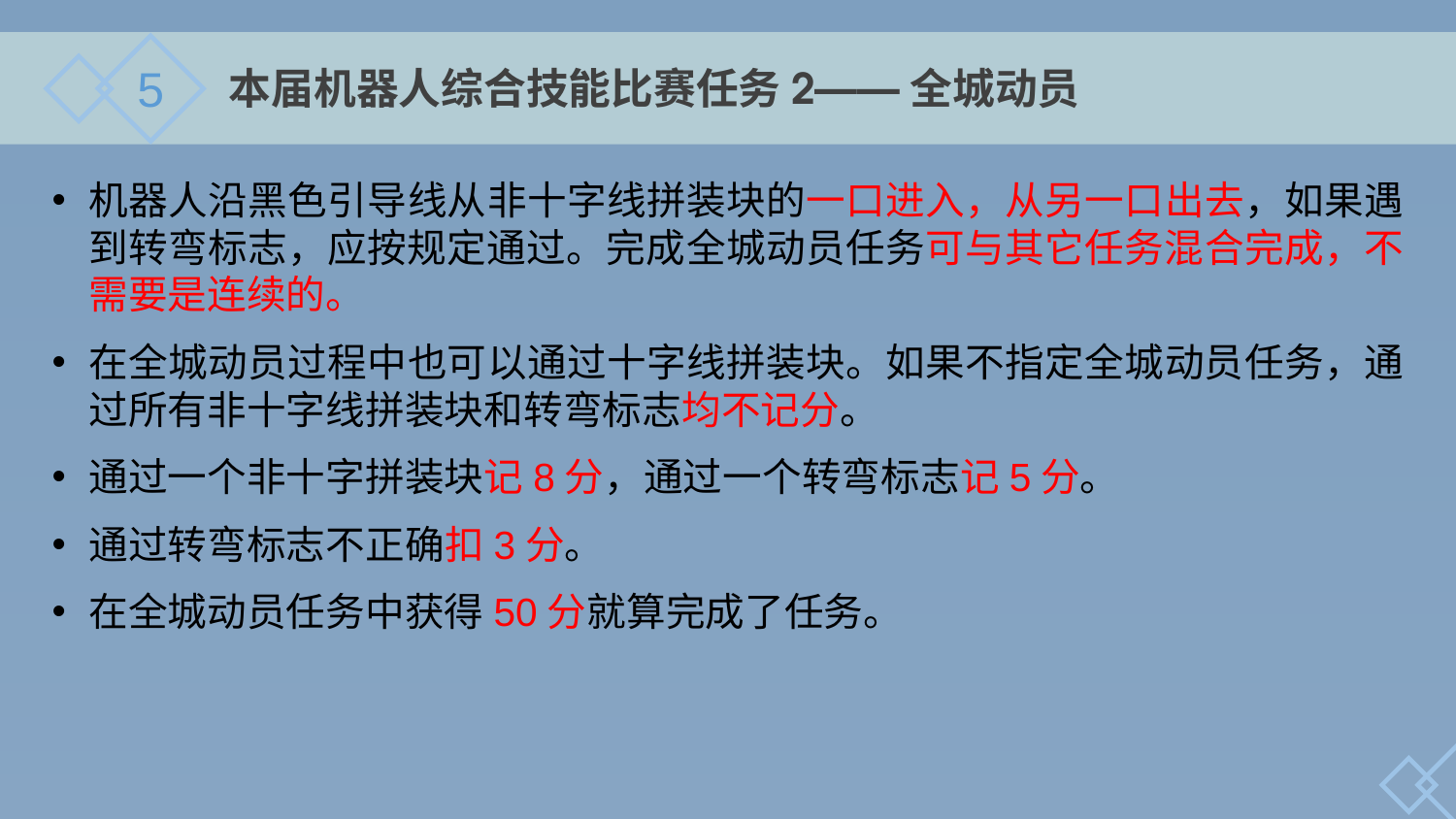

5
本届机器人综合技能比赛任务2——全城动员

机器人沿黑色引导线从非十字线拼装块的一口进入，从另一口出去，如果遇到转弯标志，应按规定通过。完成全城动员任务可与其它任务混合完成，不需要是连续的。
在全城动员过程中也可以通过十字线拼装块。如果不指定全城动员任务，通过所有非十字线拼装块和转弯标志均不记分。
通过一个非十字拼装块记8分，通过一个转弯标志记5分。
通过转弯标志不正确扣3分。
在全城动员任务中获得50分就算完成了任务。